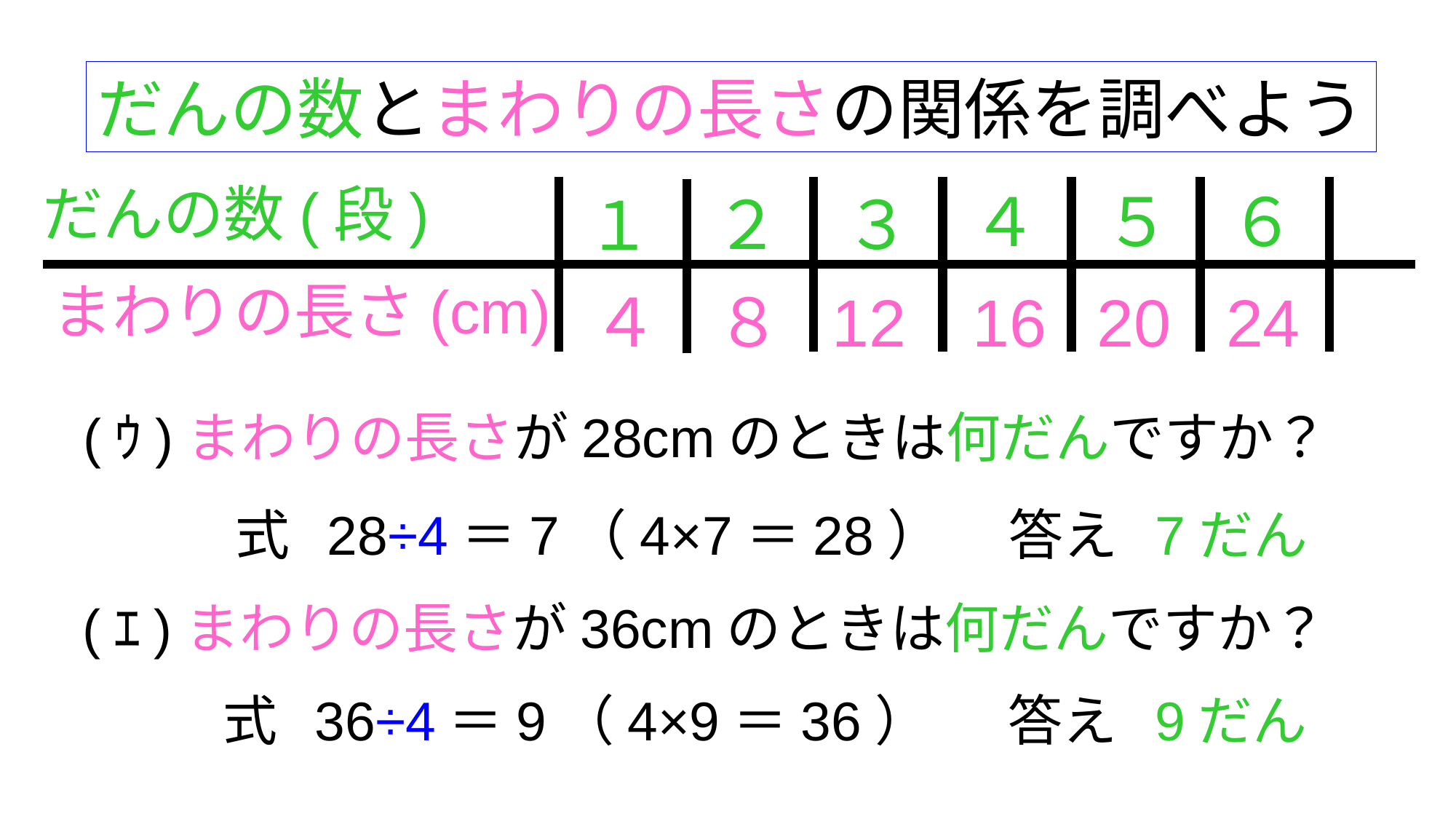

だんの数とまわりの長さの関係を調べよう
だんの数(段)
４
５
６
２
３
１
まわりの長さ(cm)
４
８
12
16
20
24
(ｳ)まわりの長さが28cmのときは何だんですか？
式  28÷4＝7（4×7＝28）　 答え  7だん
(ｴ)まわりの長さが36cmのときは何だんですか？
式  36÷4＝9（4×9＝36） 　 答え  9だん